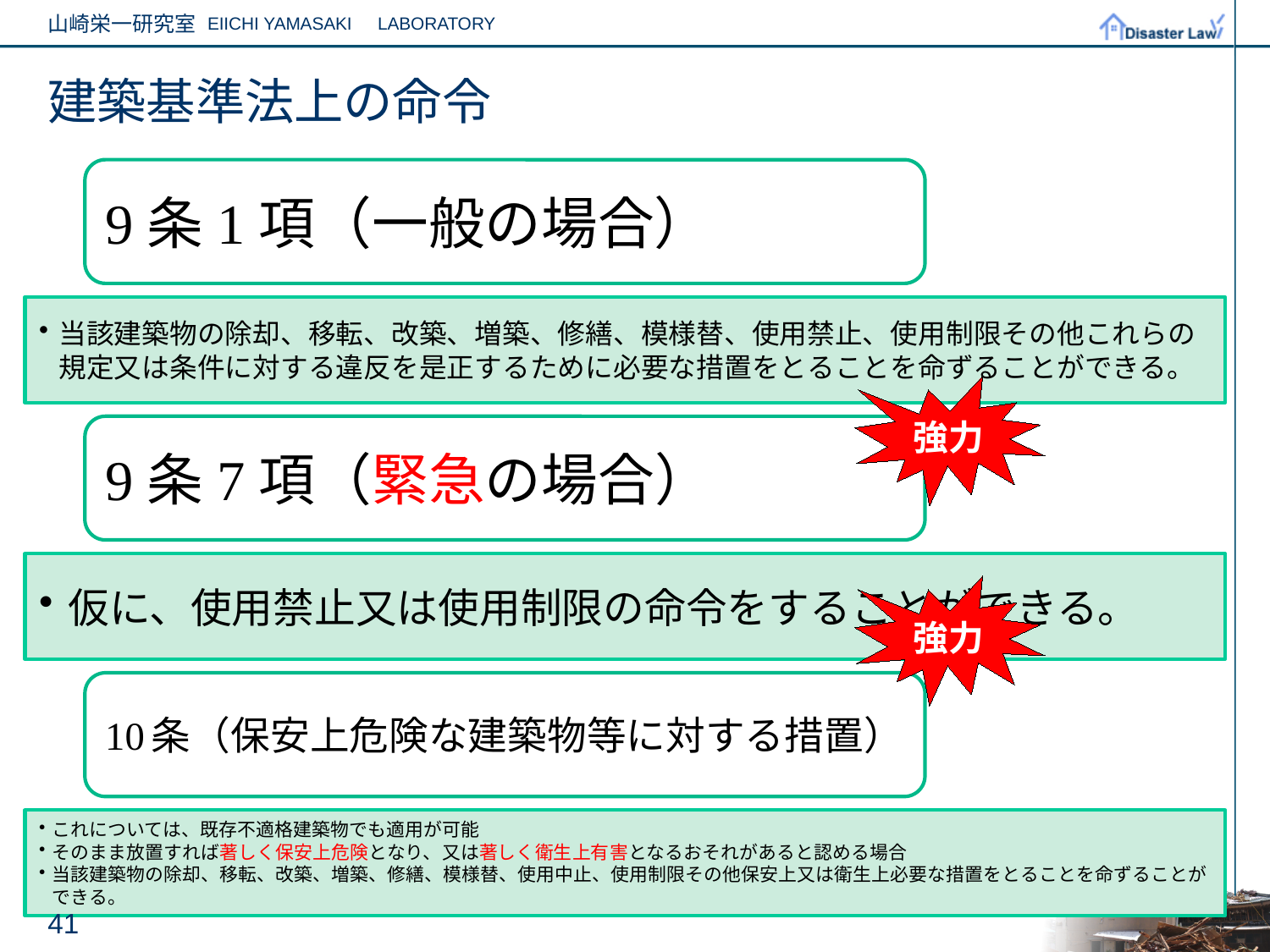

# 建築基準法上の命令
9条1項（一般の場合）
当該建築物の除却、移転、改築、増築、修繕、模様替、使用禁止、使用制限その他これらの規定又は条件に対する違反を是正するために必要な措置をとることを命ずることができる。
9条7項（緊急の場合）
仮に、使用禁止又は使用制限の命令をすることができる。
10条（保安上危険な建築物等に対する措置）
これについては、既存不適格建築物でも適用が可能
そのまま放置すれば著しく保安上危険となり、又は著しく衛生上有害となるおそれがあると認める場合
当該建築物の除却、移転、改築、増築、修繕、模様替、使用中止、使用制限その他保安上又は衛生上必要な措置をとることを命ずることができる。
強力
強力
41